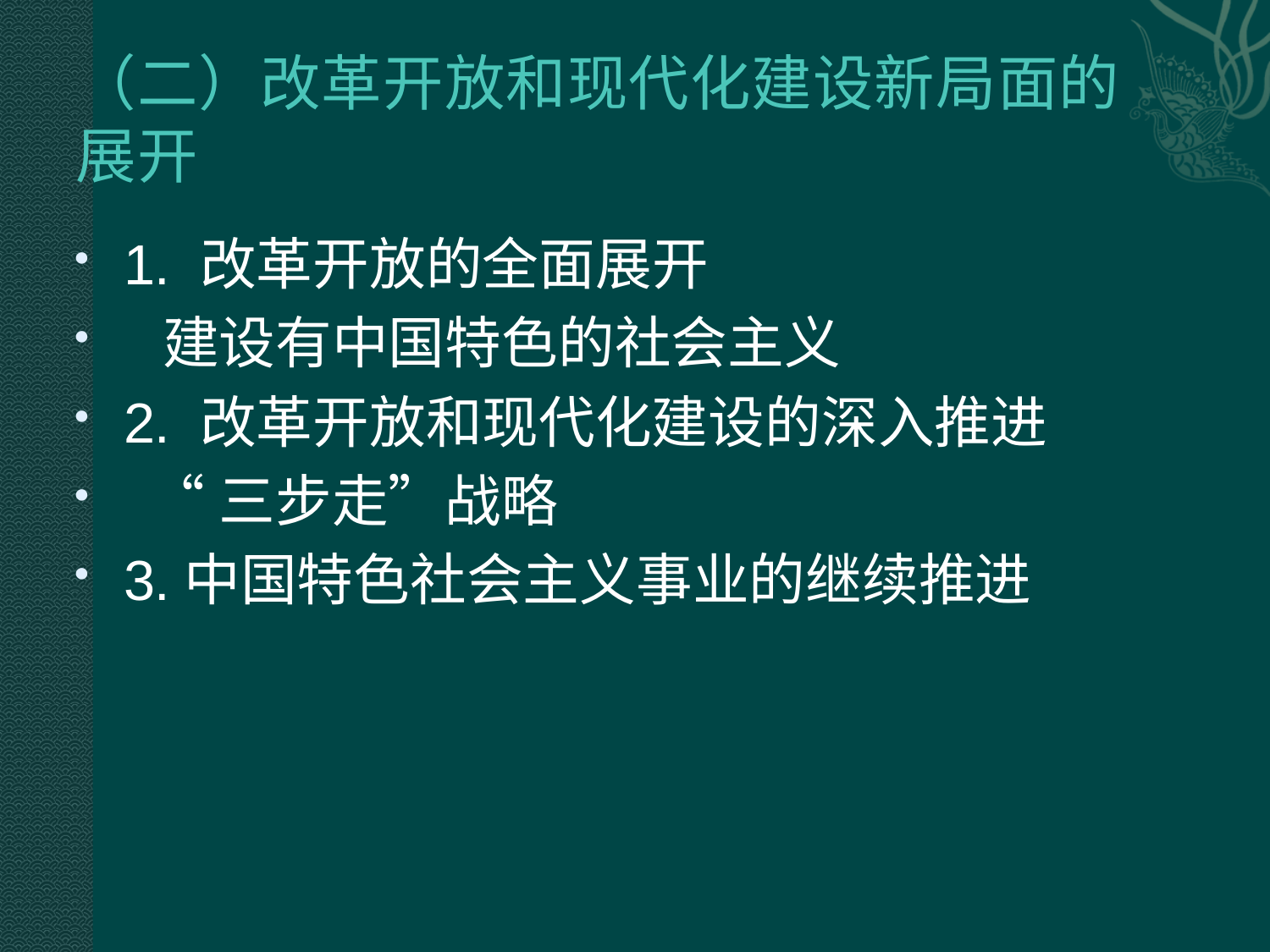

# （二）改革开放和现代化建设新局面的展开
1. 改革开放的全面展开
  建设有中国特色的社会主义
2. 改革开放和现代化建设的深入推进
  “三步走”战略
3.中国特色社会主义事业的继续推进